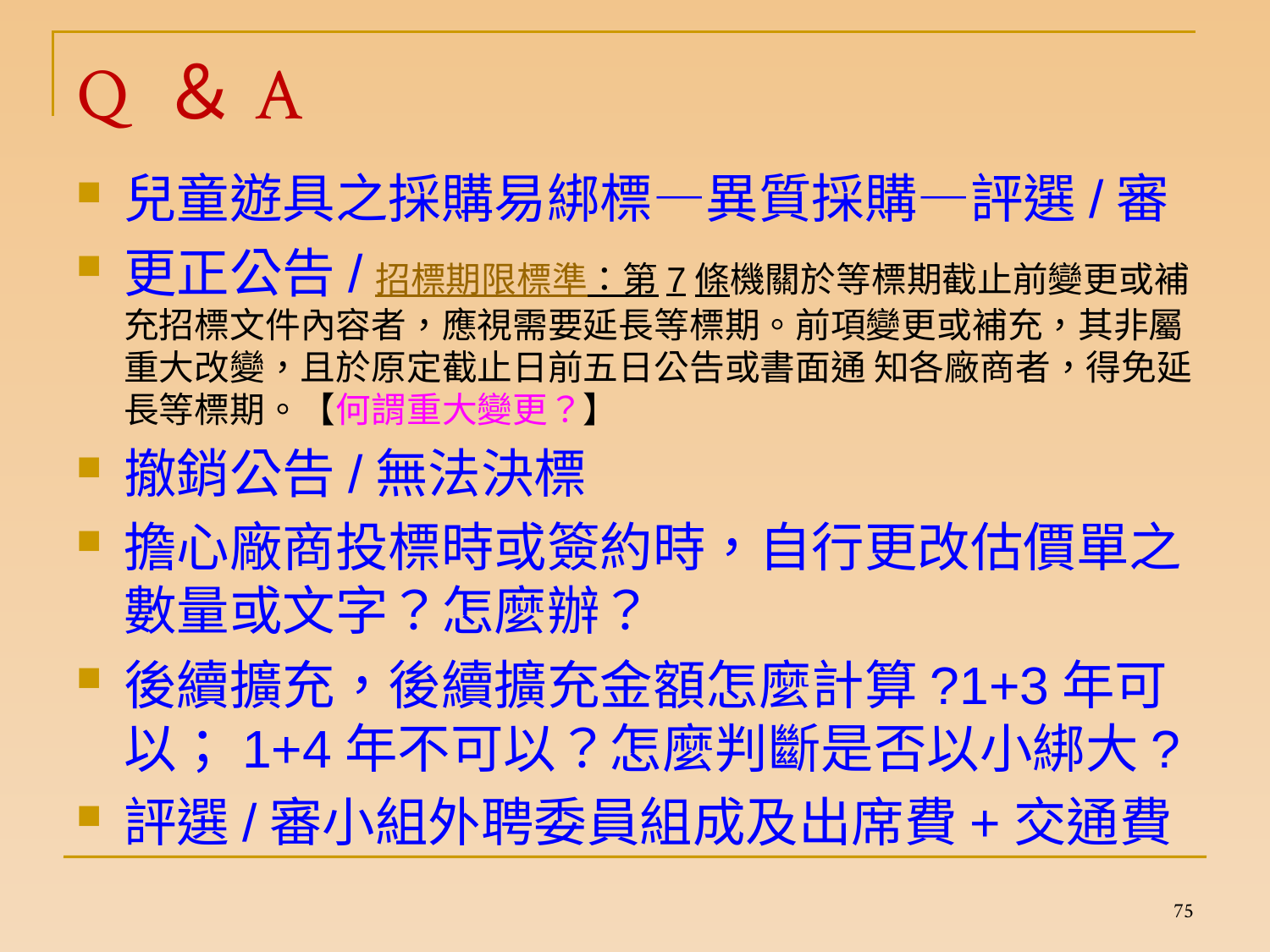

# Q ＆A
兒童遊具之採購易綁標—異質採購—評選/審
更正公告/招標期限標準：第7條機關於等標期截止前變更或補充招標文件內容者，應視需要延長等標期。前項變更或補充，其非屬重大改變，且於原定截止日前五日公告或書面通 知各廠商者，得免延長等標期。【何謂重大變更？】
撤銷公告/無法決標
擔心廠商投標時或簽約時，自行更改估價單之數量或文字？怎麼辦？
後續擴充，後續擴充金額怎麼計算?1+3年可以；1+4年不可以？怎麼判斷是否以小綁大?
評選/審小組外聘委員組成及出席費+交通費

75